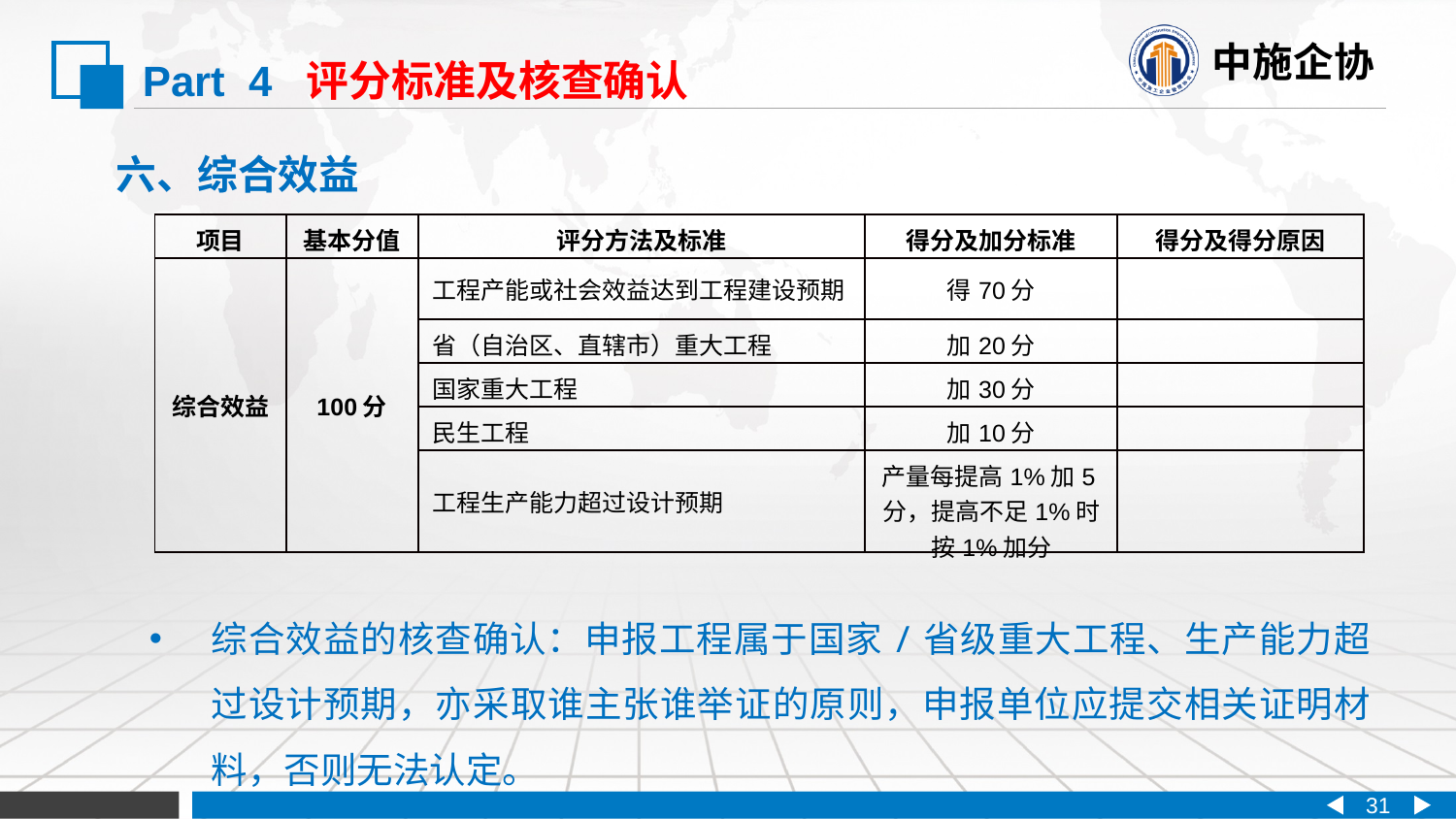

Part  4  评分标准及核查确认
  六、综合效益

综合效益的核查确认：申报工程属于国家/省级重大工程、生产能力超过设计预期，亦采取谁主张谁举证的原则，申报单位应提交相关证明材料，否则无法认定。

| 项目 | 基本分值 | 评分方法及标准 | 得分及加分标准 | 得分及得分原因 |
| --- | --- | --- | --- | --- |
| 综合效益 | 100分 | 工程产能或社会效益达到工程建设预期 | 得70分 |  |
|  |  | 省（自治区、直辖市）重大工程 | 加20分 |  |
|  |  | 国家重大工程 | 加30分 |  |
|  |  | 民生工程 | 加10分 |  |
|  |  | 工程生产能力超过设计预期 | 产量每提高1%加5分，提高不足1%时按1%加分 |  |